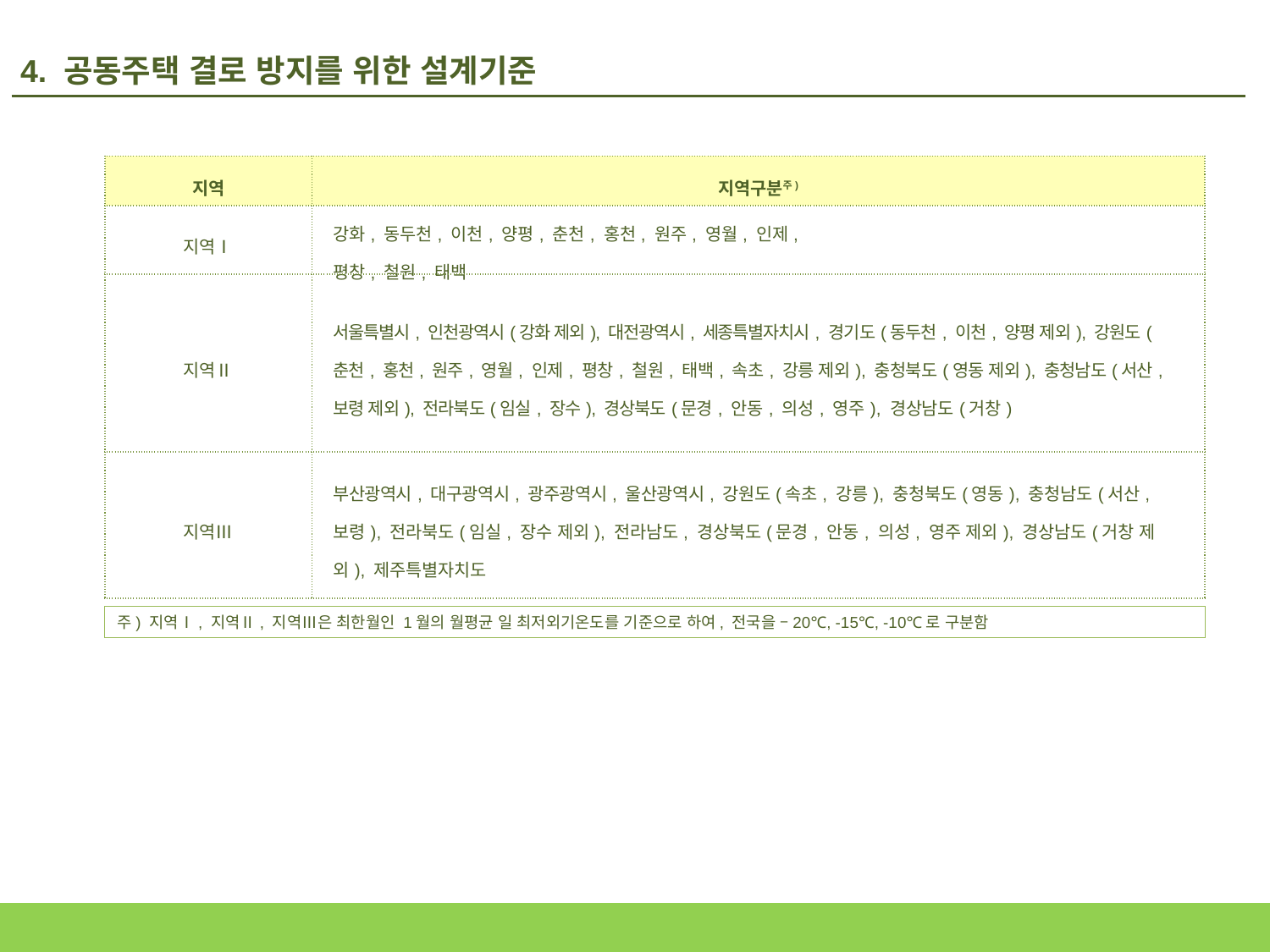

4. 공동주택 결로 방지를 위한 설계기준
| 지역 | 지역구분주) |
| --- | --- |
| 지역Ⅰ | 강화, 동두천, 이천, 양평, 춘천, 홍천, 원주, 영월, 인제, 평창, 철원, 태백 |
| 지역Ⅱ | 서울특별시, 인천광역시(강화 제외), 대전광역시, 세종특별자치시, 경기도(동두천, 이천, 양평 제외), 강원도(춘천, 홍천, 원주, 영월, 인제, 평창, 철원, 태백, 속초, 강릉 제외), 충청북도(영동 제외), 충청남도(서산, 보령 제외), 전라북도(임실, 장수), 경상북도(문경, 안동, 의성, 영주), 경상남도(거창) |
| 지역Ⅲ | 부산광역시, 대구광역시, 광주광역시, 울산광역시, 강원도(속초, 강릉), 충청북도(영동), 충청남도(서산, 보령), 전라북도(임실, 장수 제외), 전라남도, 경상북도(문경, 안동, 의성, 영주 제외), 경상남도(거창 제외), 제주특별자치도 |
주) 지역Ⅰ, 지역Ⅱ, 지역Ⅲ은 최한월인 1월의 월평균 일 최저외기온도를 기준으로 하여, 전국을 –20℃, -15℃, -10℃로 구분함